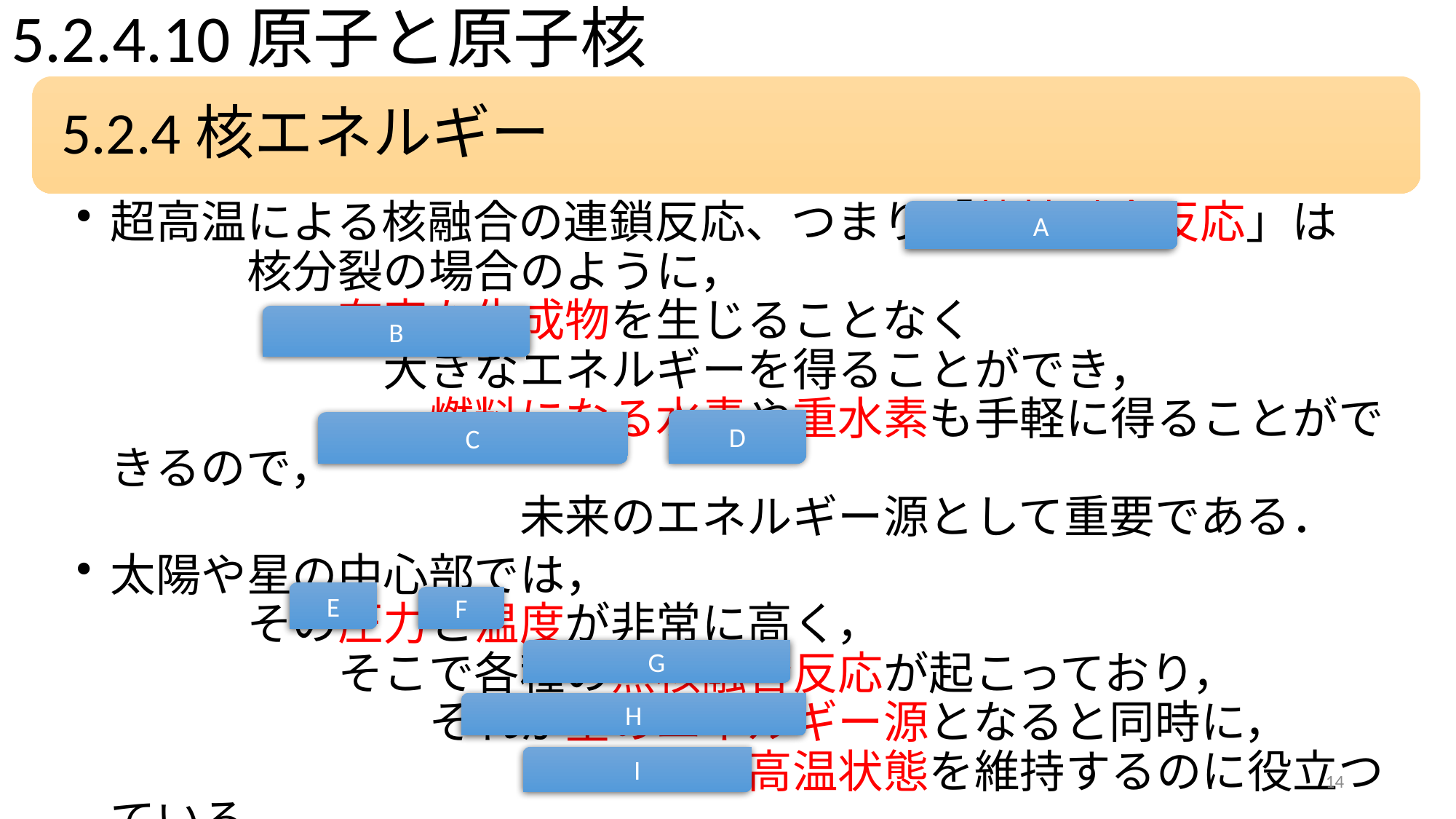

# 5.2.4.10原子と原子核
5.2.4核エネルギー
超高温による核融合の連鎖反応、つまり「熱核融合反応」は
　　　核分裂の場合のように，
　　　　　有害な生成物を生じることなく
　　　　　　大きなエネルギーを得ることができ，
　　　　　　　燃料になる水素や重水素も手軽に得ることができるので，
　　　　　　　　　未来のエネルギー源として重要である．
太陽や星の中心部では，
　　　その圧力と温度が非常に高く，
　　　　　そこで各種の熱核融合反応が起こっており，
　　　　　　　それが星のエネルギー源となると同時に，
　　　　　　　　　　　また超高温状態を維持するのに役立つている．

A
B
D
C
E
F
G
H
I
14